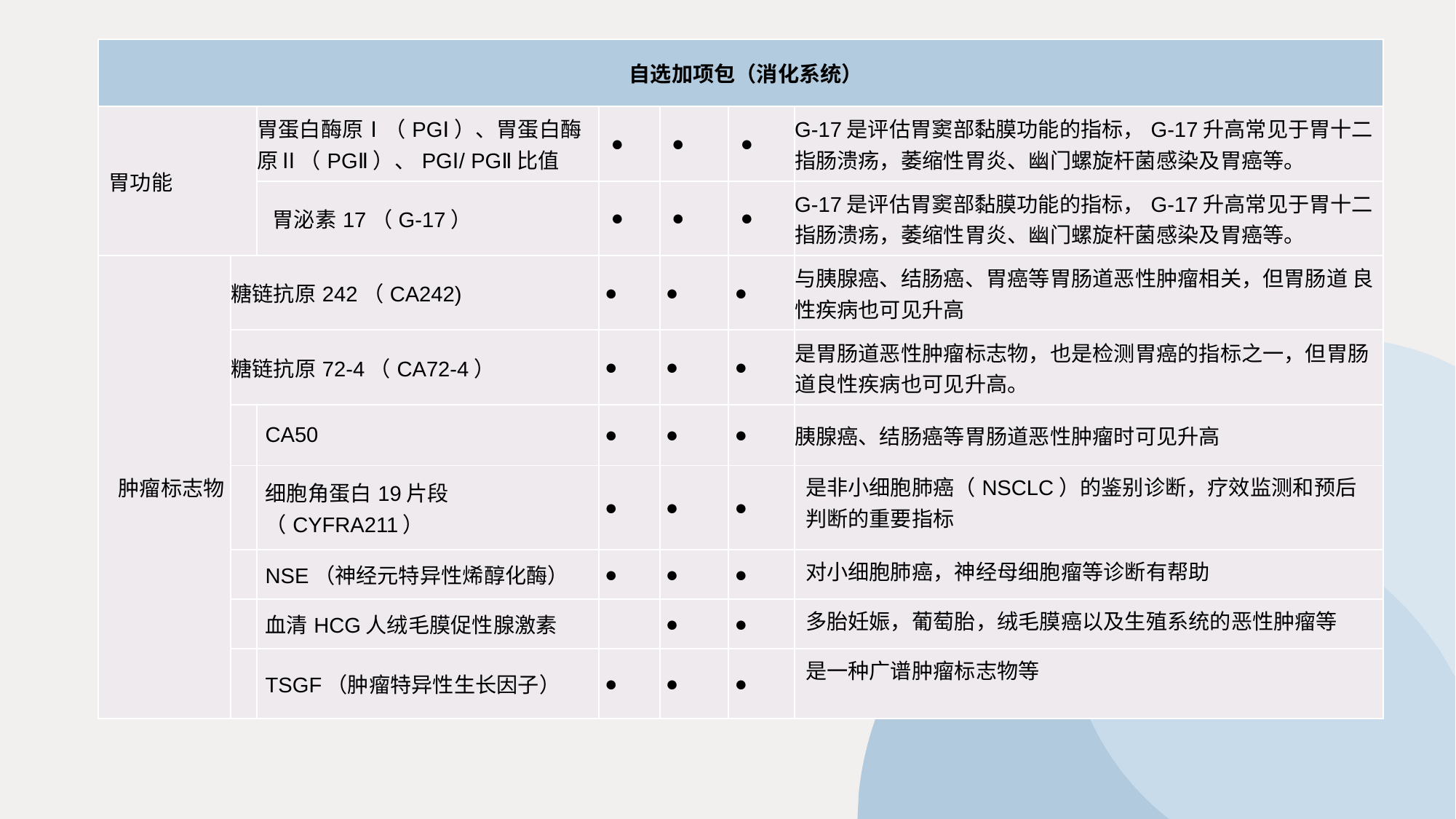

| 自选加项包（消化系统） |  |  |  |  |  |  |
| --- | --- | --- | --- | --- | --- | --- |
| 胃功能 |  | 胃蛋白酶原Ⅰ（PGⅠ）、胃蛋白酶 原Ⅱ（PGⅡ）、PGⅠ/ PGⅡ比值 | ● | ● | ● | G-17是评估胃窦部黏膜功能的指标，G-17升高常见于胃十二指肠溃疡，萎缩性胃炎、幽门螺旋杆菌感染及胃癌等。 |
|  |  | 胃泌素17（G-17） | ● | ● | ● | G-17是评估胃窦部黏膜功能的指标，G-17升高常见于胃十二指肠溃疡，萎缩性胃炎、幽门螺旋杆菌感染及胃癌等。 |
| 肿瘤标志物 | 糖链抗原242（CA242) |  | ● | ● | ● | 与胰腺癌、结肠癌、胃癌等胃肠道恶性肿瘤相关，但胃肠道 良性疾病也可见升高 |
|  | 糖链抗原72-4（CA72-4） |  | ● | ● | ● | 是胃肠道恶性肿瘤标志物，也是检测胃癌的指标之一，但胃肠道良性疾病也可见升高。 |
|  |  | CA50 | ● | ● | ● | 胰腺癌、结肠癌等胃肠道恶性肿瘤时可见升高 |
|  |  | 细胞角蛋白19片段（CYFRA211） | ● | ● | ● | 是非小细胞肺癌（NSCLC）的鉴别诊断，疗效监测和预后判断的重要指标 |
|  |  | NSE（神经元特异性烯醇化酶） | ● | ● | ● | 对小细胞肺癌，神经母细胞瘤等诊断有帮助 |
|  |  | 血清HCG人绒毛膜促性腺激素 |  | ● | ● | 多胎妊娠，葡萄胎，绒毛膜癌以及生殖系统的恶性肿瘤等 |
|  |  | TSGF（肿瘤特异性生长因子） | ● | ● | ● | 是一种广谱肿瘤标志物等 |